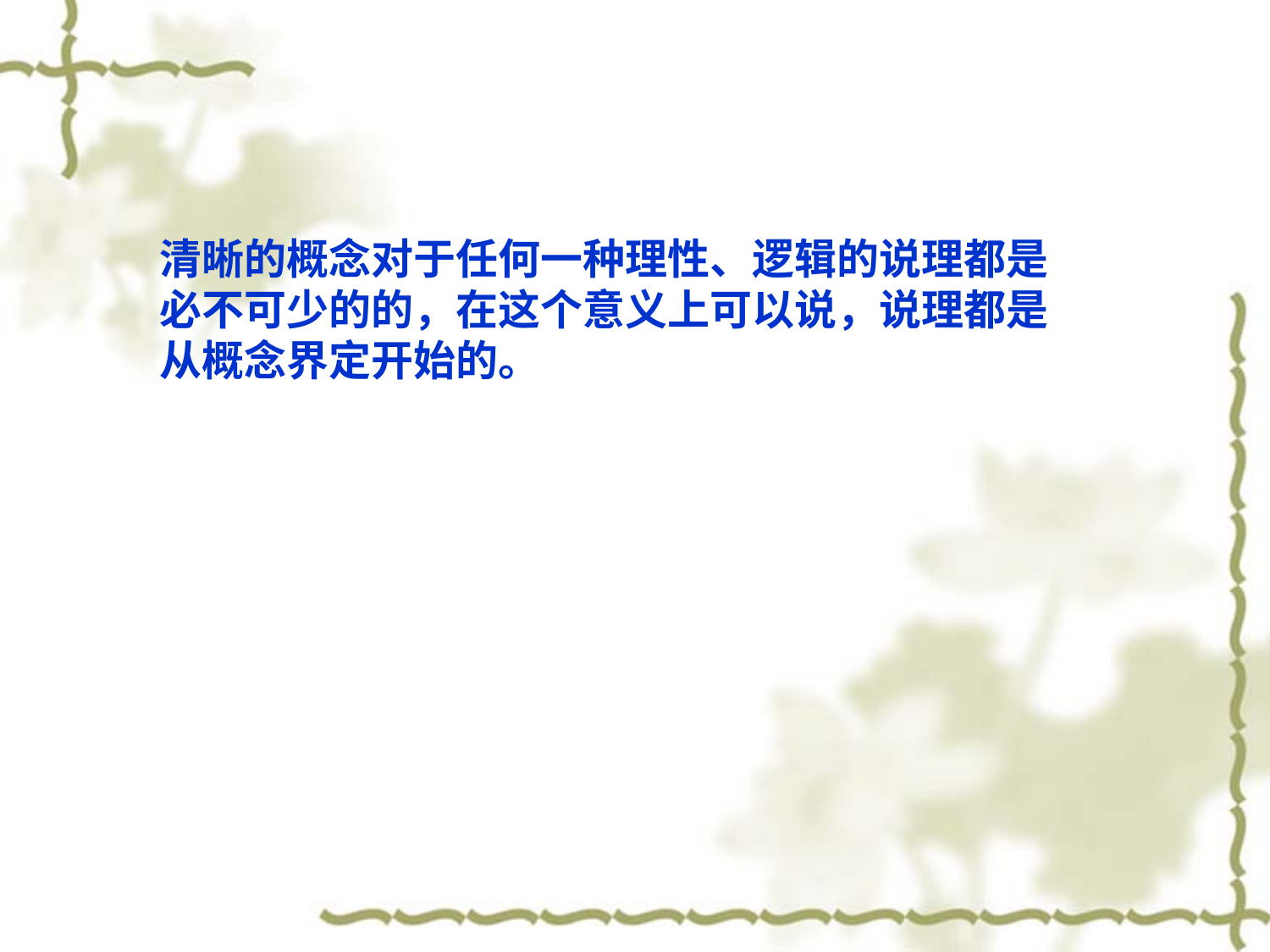

清晰的概念对于任何一种理性、逻辑的说理都是
必不可少的的，在这个意义上可以说，说理都是
从概念界定开始的。